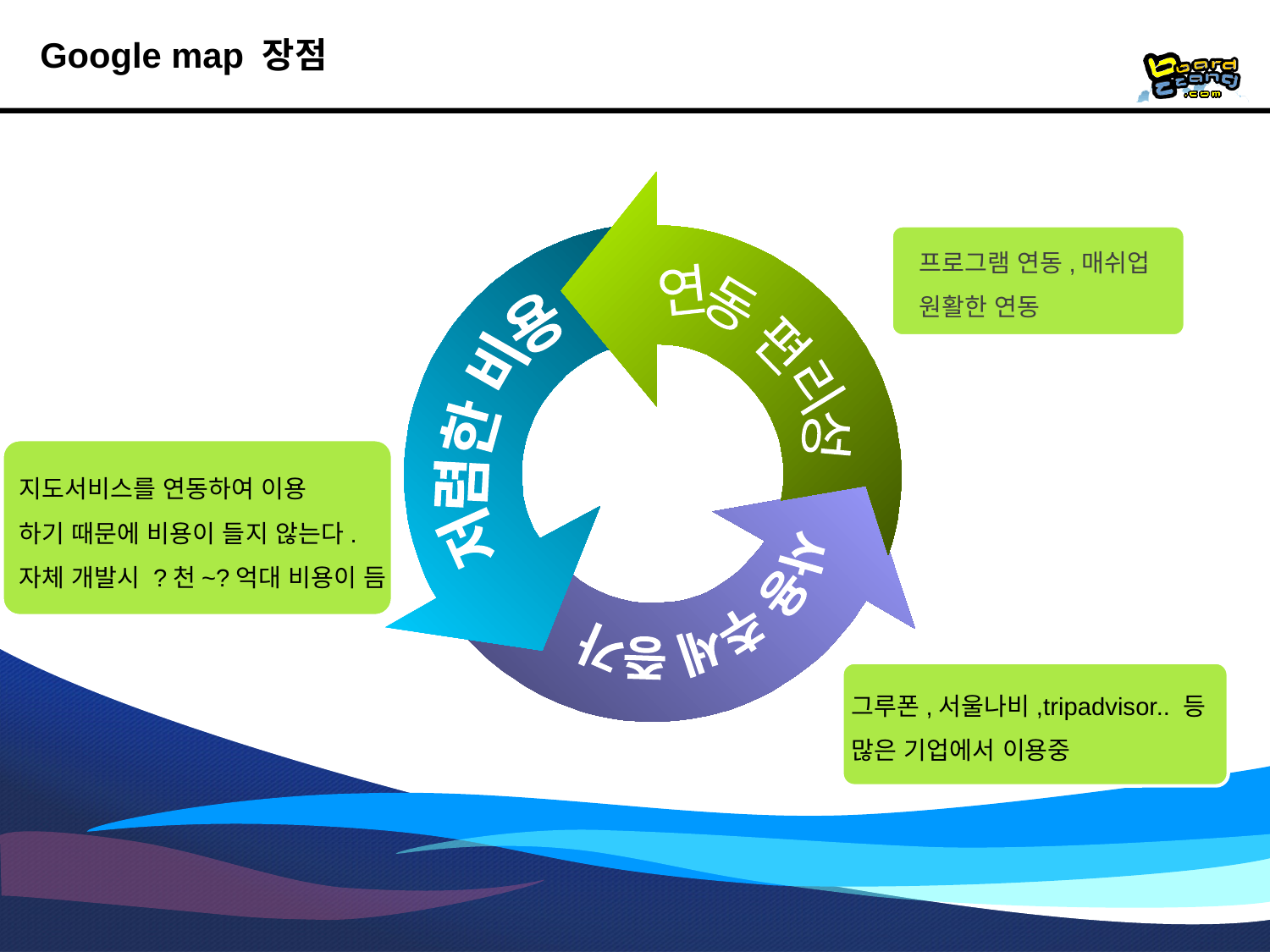

Google map 장점

연동 편리성
저렴한 비용
사용 추세 증가
프로그램 연동,매쉬업
원활한 연동

지도서비스를 연동하여 이용
하기 때문에 비용이 들지 않는다.
자체 개발시 ?천~?억대 비용이 듬

그루폰,서울나비,tripadvisor.. 등
많은 기업에서 이용중